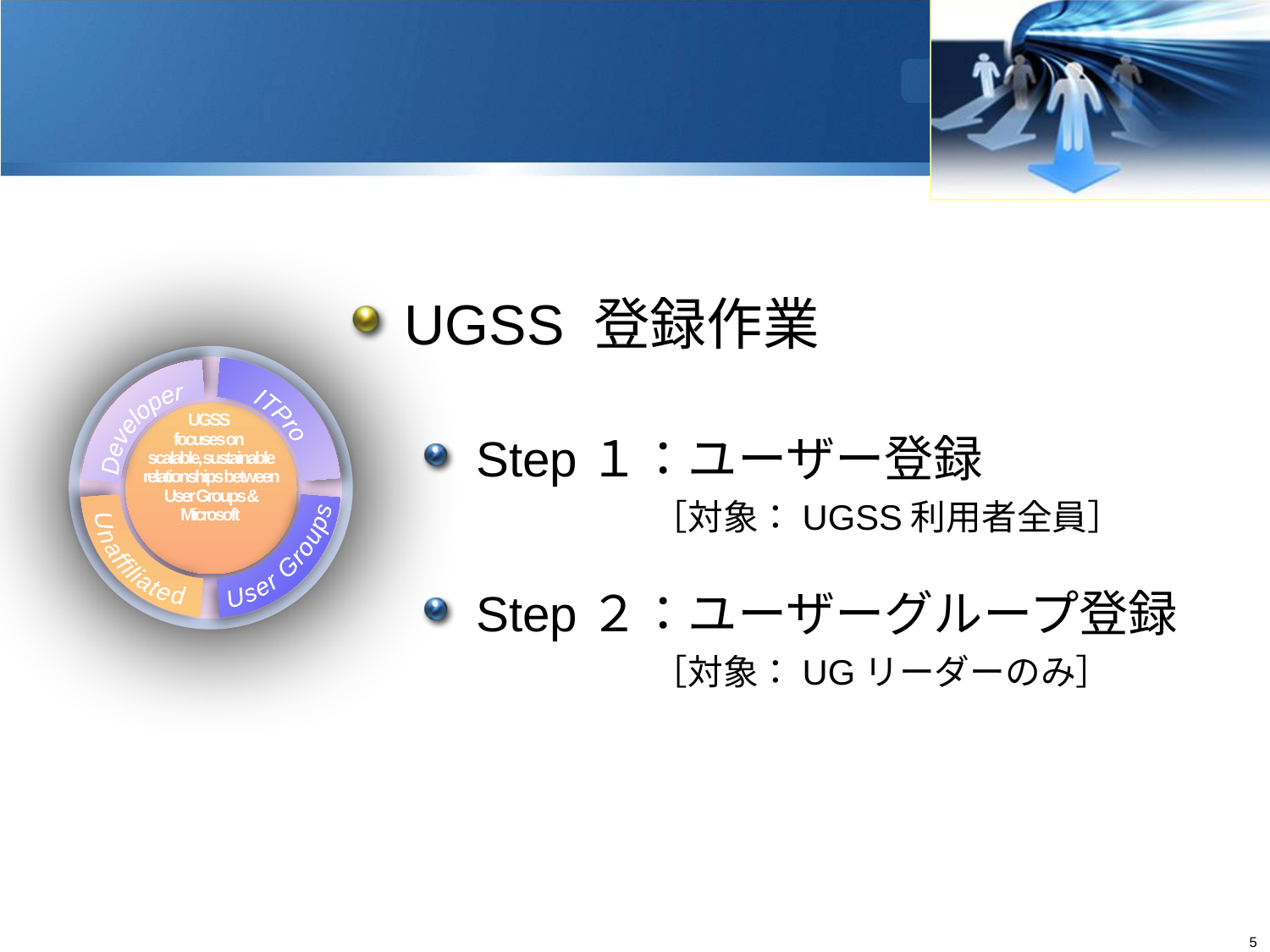

UGSS 登録作業
Step１：ユーザー登録
	　［対象：UGSS利用者全員］
Step２：ユーザーグループ登録
	　［対象：UGリーダーのみ］

ITPro
UGSS
focuses on
scalable, sustainable relationships between User Groups & Microsoft
Developer
User Groups
Unaffiliated
5